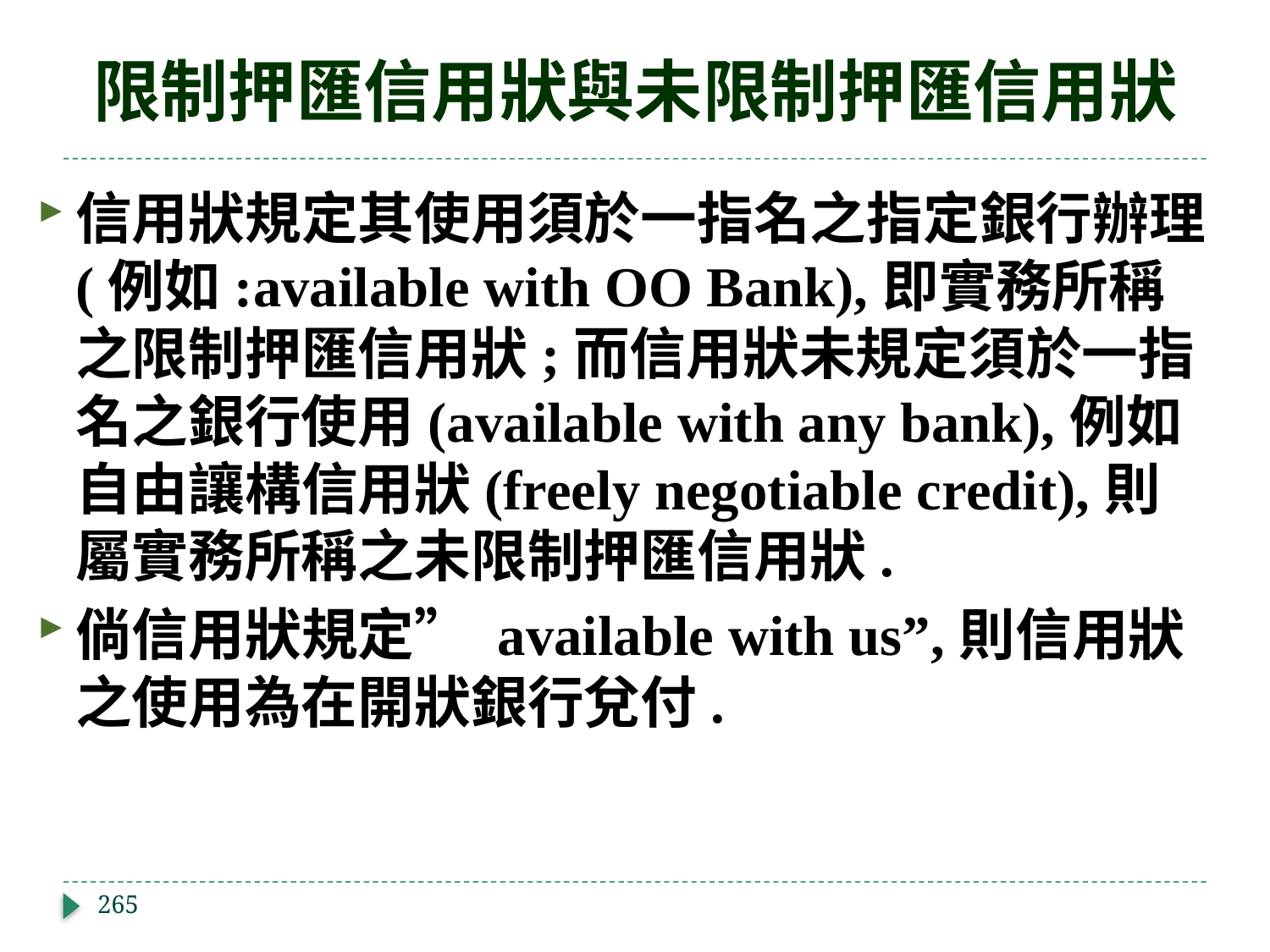

# 限制押匯信用狀與未限制押匯信用狀
信用狀規定其使用須於一指名之指定銀行辦理(例如:available with OO Bank),即實務所稱之限制押匯信用狀;而信用狀未規定須於一指名之銀行使用(available with any bank),例如自由讓構信用狀(freely negotiable credit),則屬實務所稱之未限制押匯信用狀.
倘信用狀規定” available with us”,則信用狀之使用為在開狀銀行兌付.
265